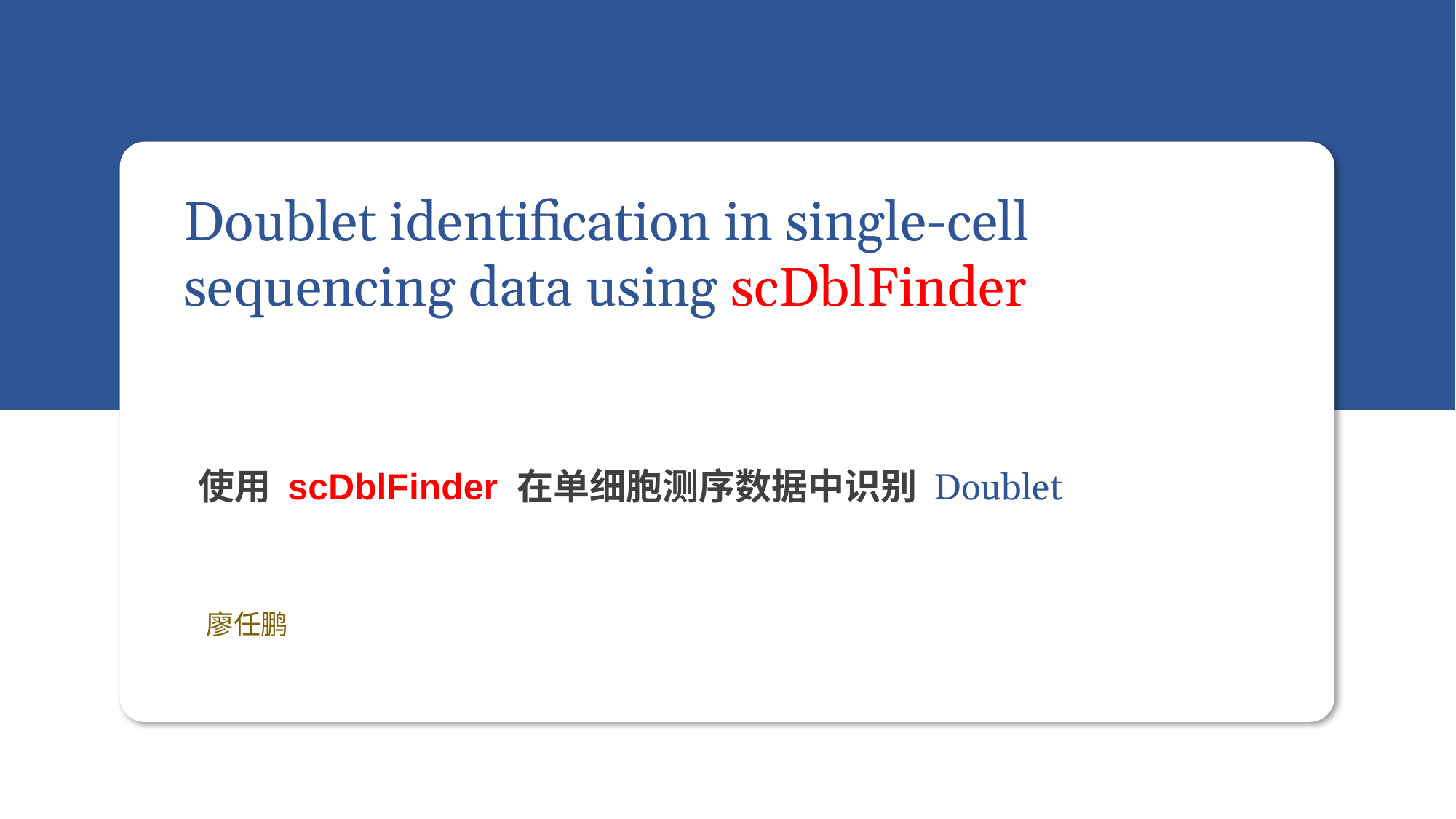

https://kindxiaoming.github.io/pykan/_images/intro_15_0.png

Doublet identification in single-cell sequencing data using scDblFinder
使用 scDblFinder 在单细胞测序数据中识别 Doublet
廖任鹏